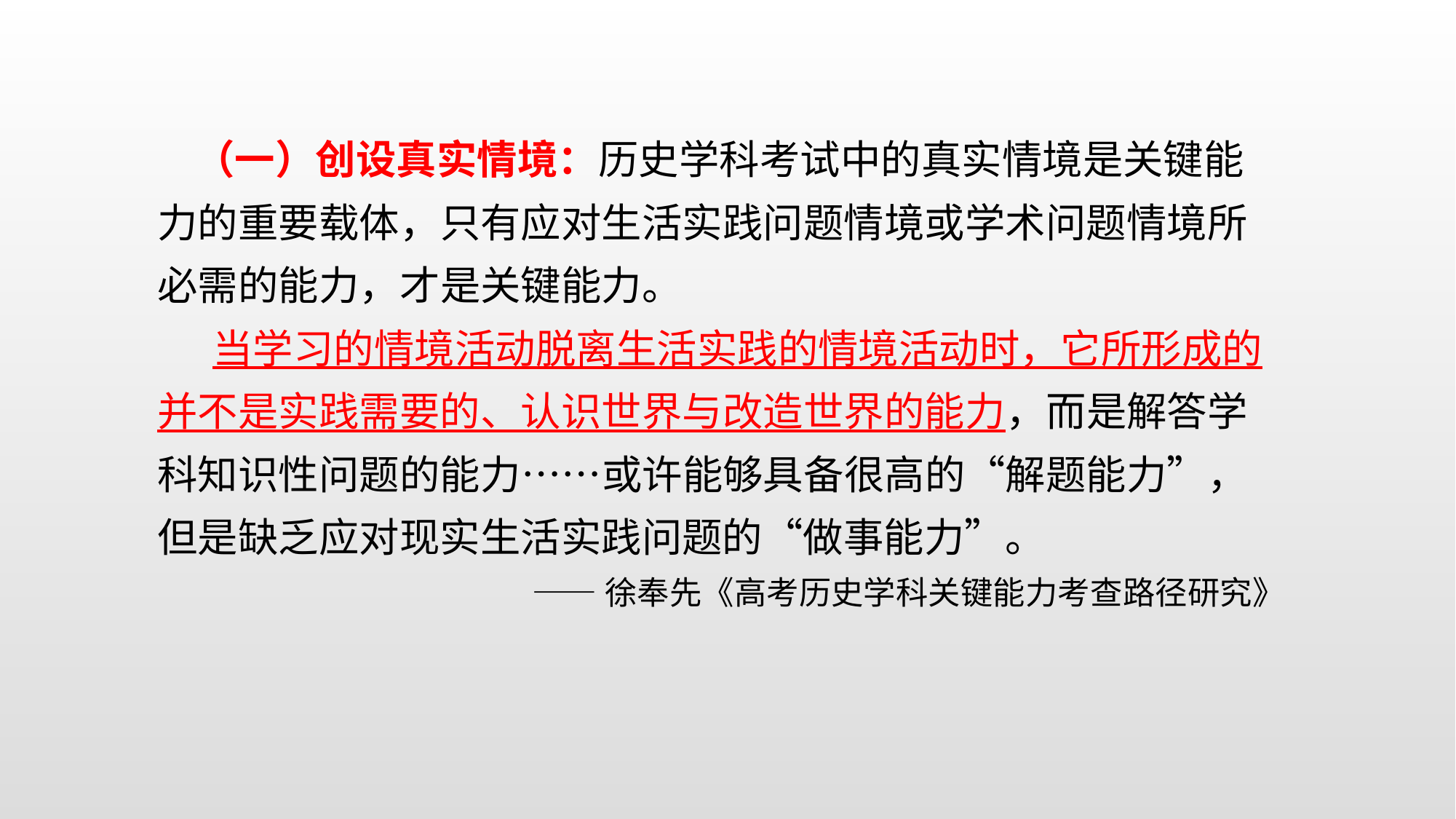

（一）创设真实情境：历史学科考试中的真实情境是关键能力的重要载体，只有应对生活实践问题情境或学术问题情境所必需的能力，才是关键能力。
     当学习的情境活动脱离生活实践的情境活动时，它所形成的并不是实践需要的、认识世界与改造世界的能力，而是解答学科知识性问题的能力……或许能够具备很高的“解题能力”，但是缺乏应对现实生活实践问题的“做事能力”。
——徐奉先《高考历史学科关键能力考查路径研究》